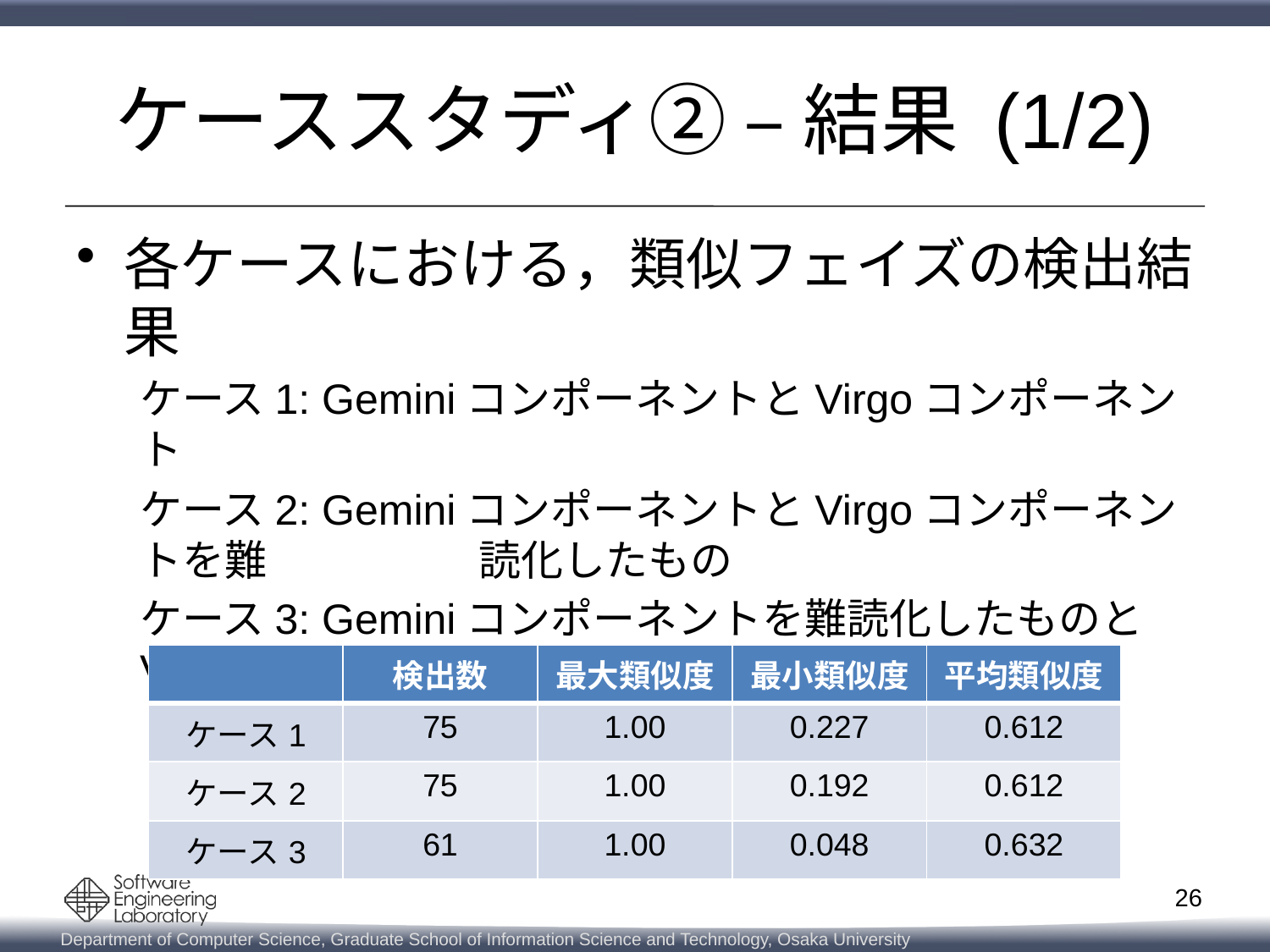

# ケーススタディ② – 結果 (1/2)
各ケースにおける，類似フェイズの検出結果
ケース1: GeminiコンポーネントとVirgoコンポーネント
ケース2: GeminiコンポーネントとVirgoコンポーネントを難	         読化したもの
ケース3: Geminiコンポーネントを難読化したものとVirgoコ	         ンポーネント

|  | 検出数 | 最大類似度 | 最小類似度 | 平均類似度 |
| --- | --- | --- | --- | --- |
| ケース1 | 75 | 1.00 | 0.227 | 0.612 |
| ケース2 | 75 | 1.00 | 0.192 | 0.612 |
| ケース3 | 61 | 1.00 | 0.048 | 0.632 |
26